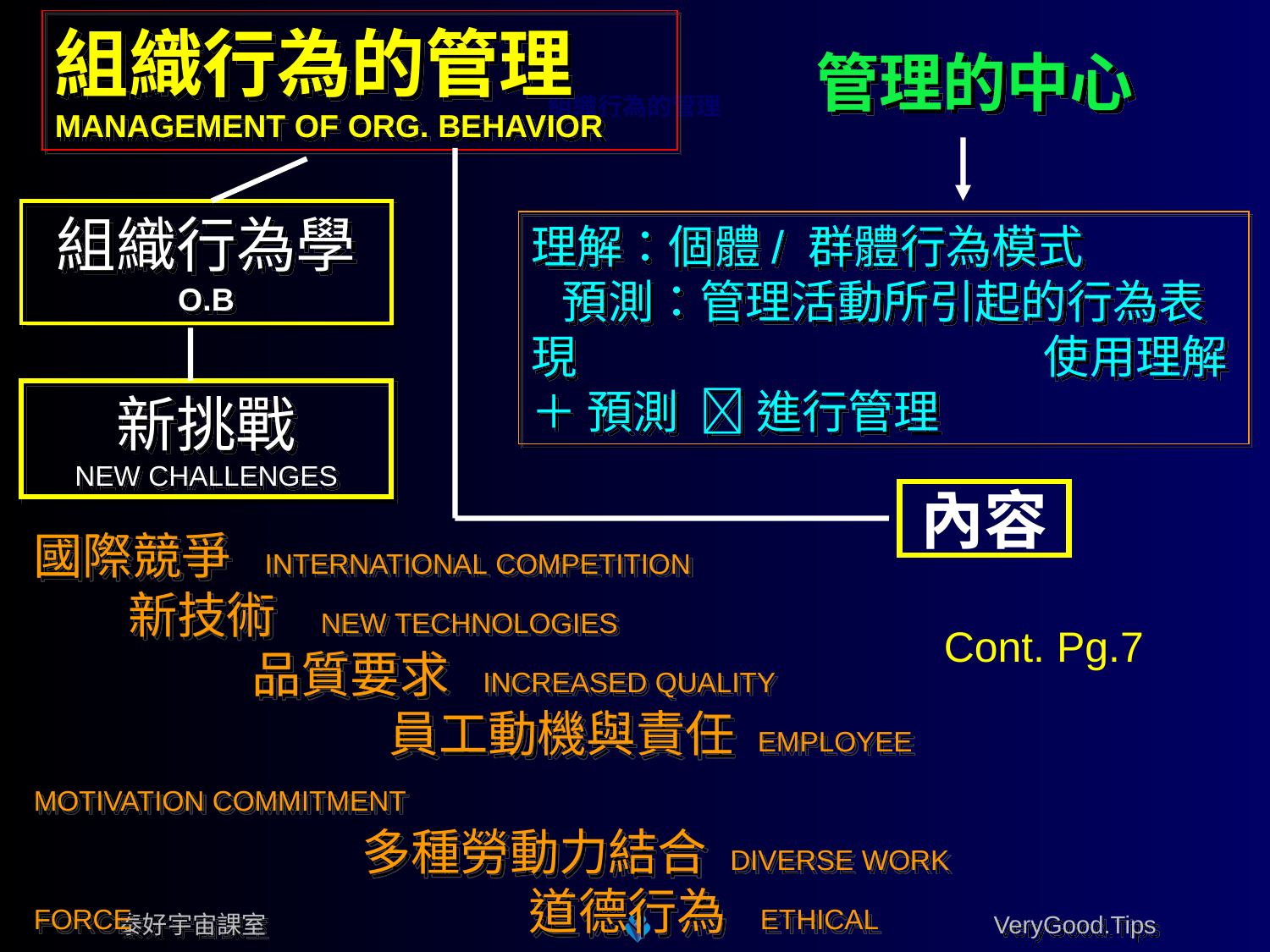

組織行為的管理
MANAGEMENT OF ORG. BEHAVIOR
 管理的中心
組織行為的管理

組織行為學
O.B
理解：個體/ 群體行為模式                  預測：管理活動所引起的行為表現                                             使用理解 ＋ 預測  → 進行管理

新挑戰
NEW CHALLENGES
內容
國際競爭  INTERNATIONAL COMPETITION                            新技術   NEW TECHNOLOGIES	                                       品質要求  INCREASED QUALITY                                         員工動機與責任 EMPLOYEE MOTIVATION COMMITMENT                                                                  多種勞動力結合 DIVERSE WORK FORCE                            道德行為  ETHICAL BEHAVIOR

Cont. Pg.7